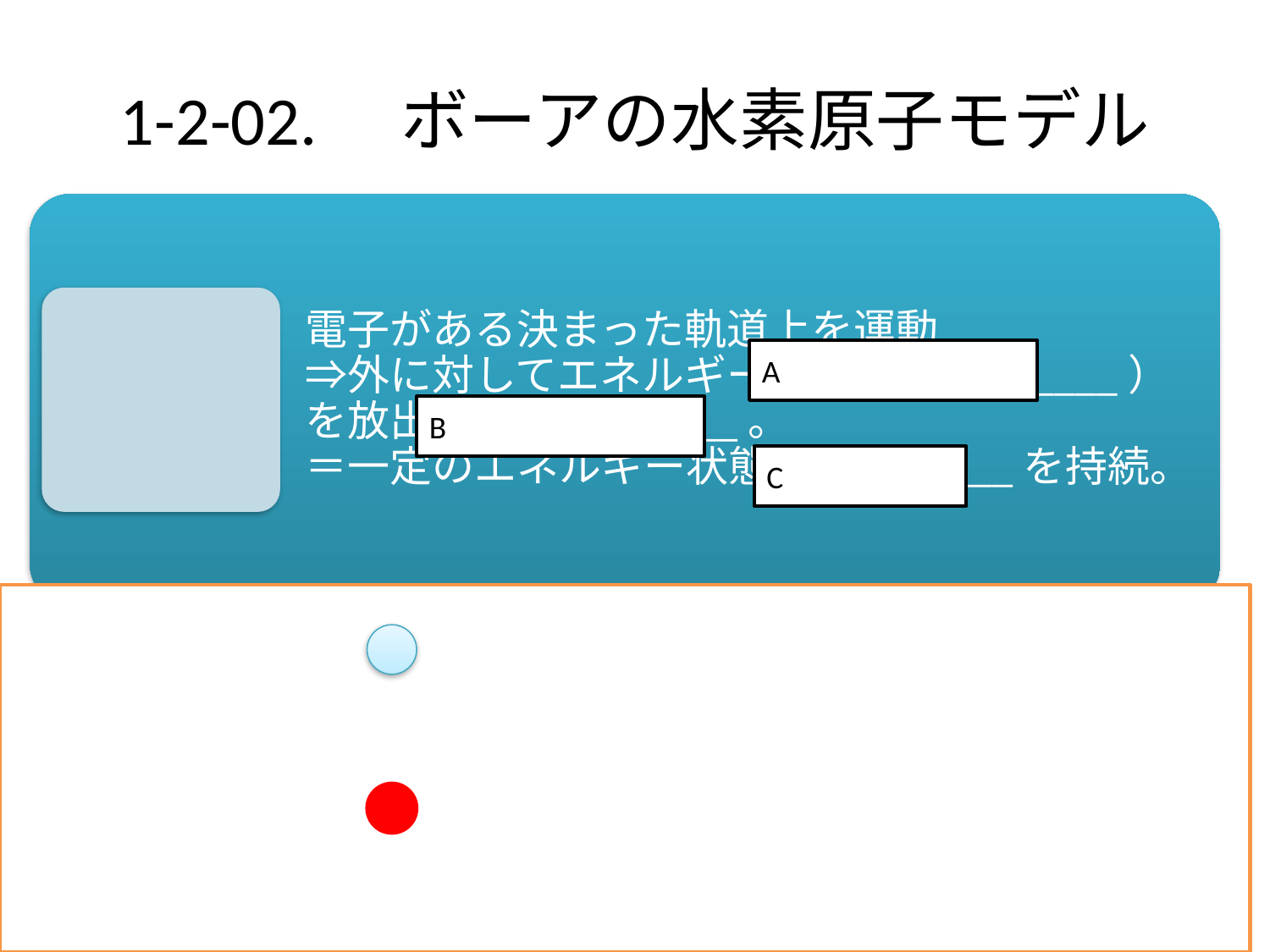

# 1-2-02.　ボーアの水素原子モデル
電子がある決まった軌道上を運動
⇒外に対してエネルギー（______________）
を放出______________。
＝一定のエネルギー状態___________を持続。
軌道を回る電子の角運動量は不連続な一群の値のみとることが許されている。
電子が一つの定常状態から他の定常状態に移るとき（遷移）、光が放出されたり吸収されたりする。
A
B
C

11